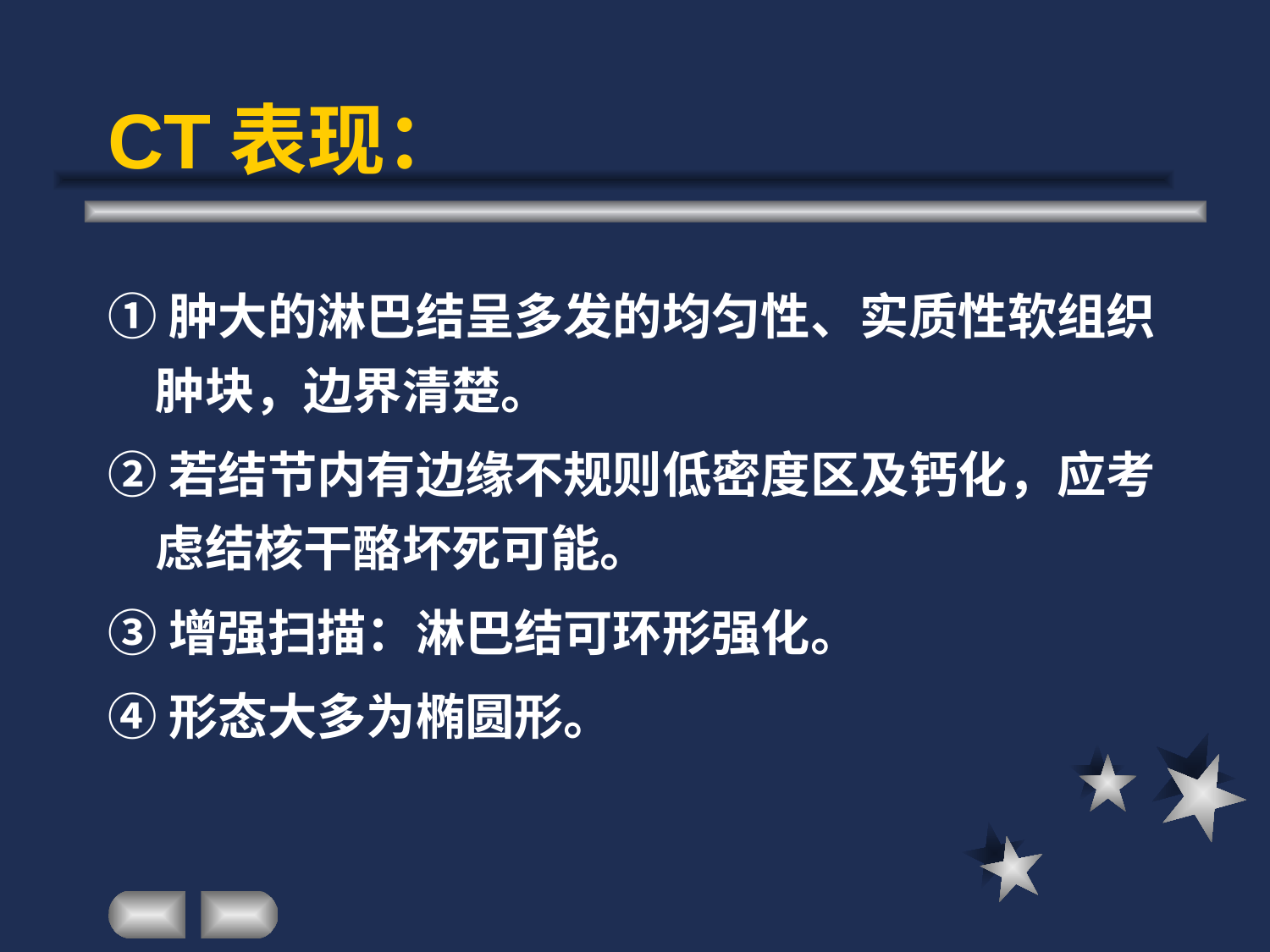

# CT表现：
①肿大的淋巴结呈多发的均匀性、实质性软组织肿块，边界清楚。
②若结节内有边缘不规则低密度区及钙化，应考虑结核干酪坏死可能。
③增强扫描：淋巴结可环形强化。
④形态大多为椭圆形。